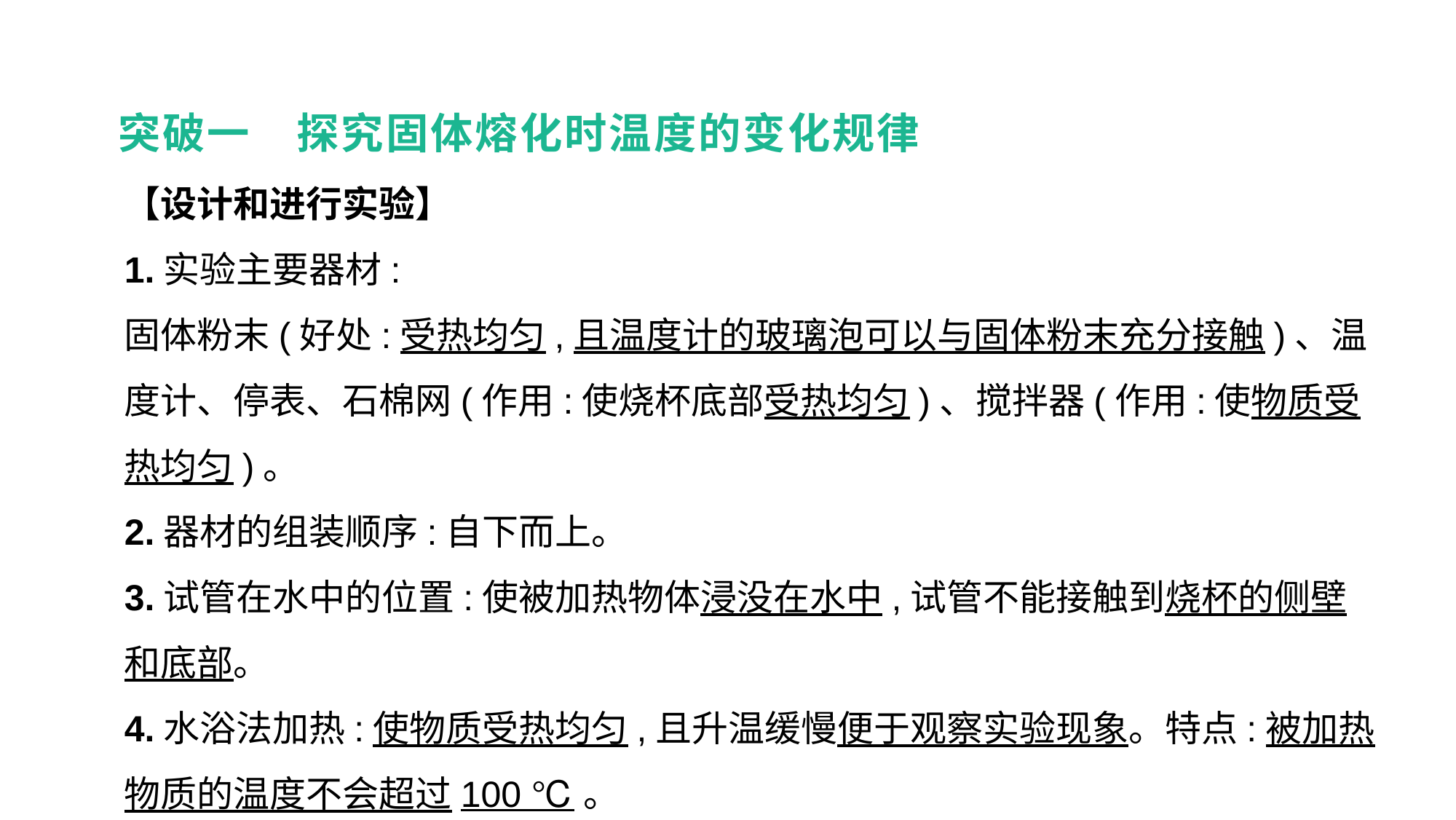

突破一　探究固体熔化时温度的变化规律
【设计和进行实验】
1.实验主要器材:
固体粉末(好处:受热均匀,且温度计的玻璃泡可以与固体粉末充分接触)、温度计、停表、石棉网(作用:使烧杯底部受热均匀)、搅拌器(作用:使物质受热均匀)。
2.器材的组装顺序:自下而上。
3.试管在水中的位置:使被加热物体浸没在水中,试管不能接触到烧杯的侧壁和底部。
4.水浴法加热:使物质受热均匀,且升温缓慢便于观察实验现象。特点:被加热物质的温度不会超过100 ℃。